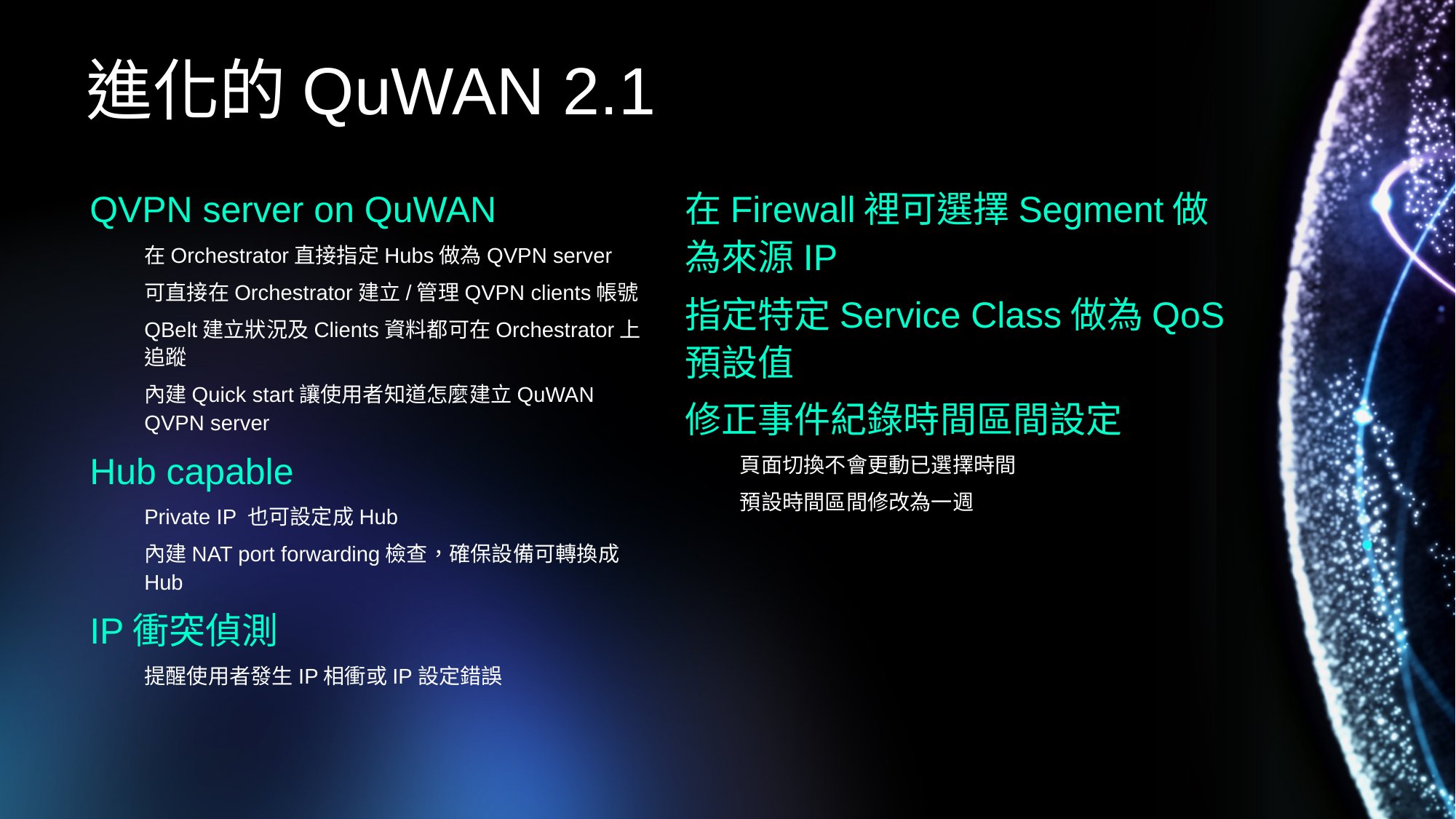

# 進化的QuWAN 2.1
QVPN server on QuWAN
在Orchestrator直接指定Hubs做為QVPN server
可直接在Orchestrator建立/管理QVPN clients帳號
QBelt建立狀況及Clients資料都可在Orchestrator上追蹤
內建Quick start讓使用者知道怎麼建立QuWAN QVPN server
Hub capable
Private IP 也可設定成Hub
內建NAT port forwarding檢查，確保設備可轉換成Hub
IP衝突偵測
提醒使用者發生IP相衝或IP設定錯誤

在Firewall裡可選擇Segment做為來源IP
指定特定Service Class做為QoS預設值
修正事件紀錄時間區間設定
頁面切換不會更動已選擇時間
預設時間區間修改為一週